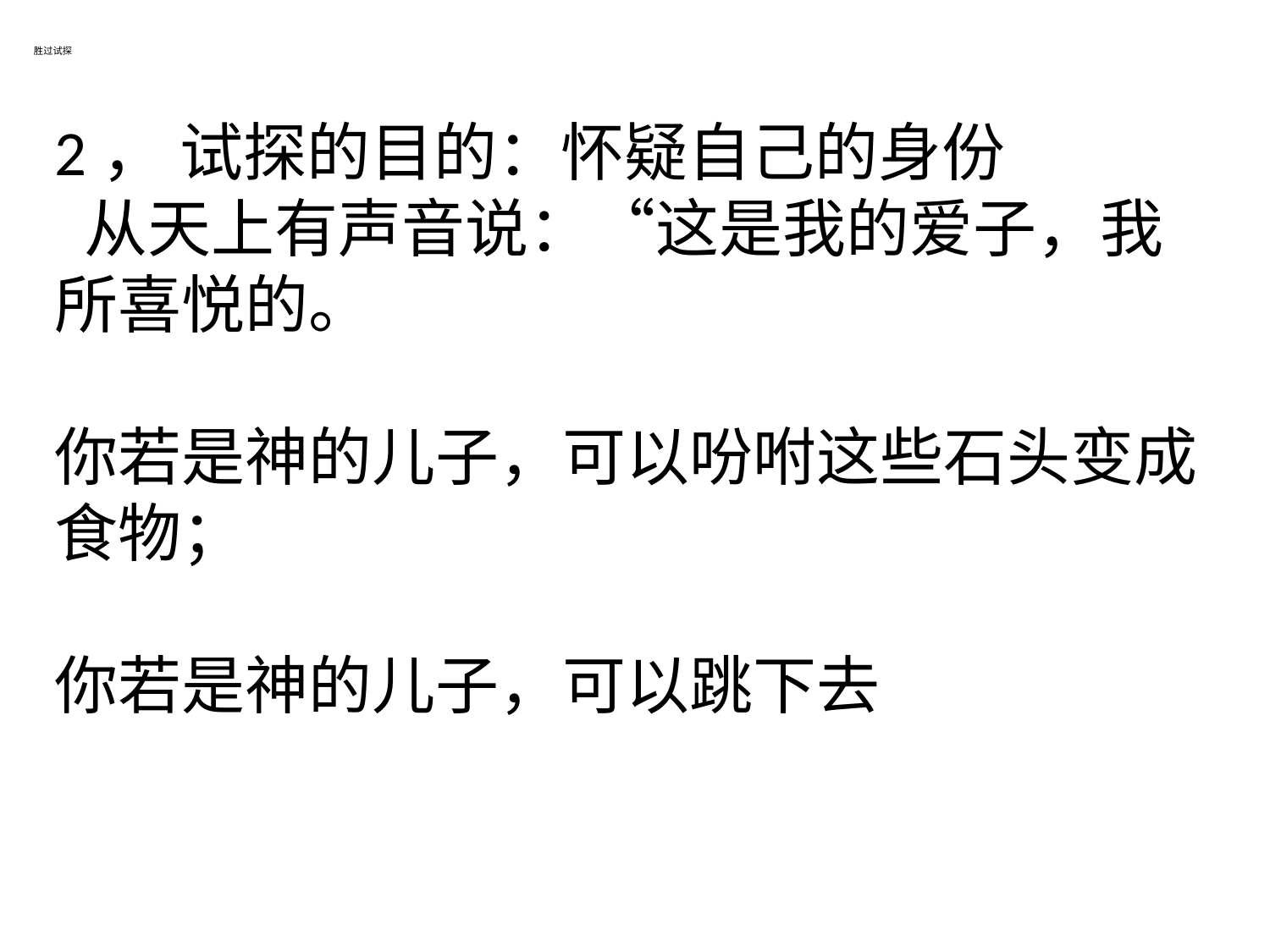

# 胜过试探
2， 试探的目的：怀疑自己的身份
 从天上有声音说：“这是我的爱子，我所喜悦的。

你若是神的儿子，可以吩咐这些石头变成食物；

你若是神的儿子，可以跳下去